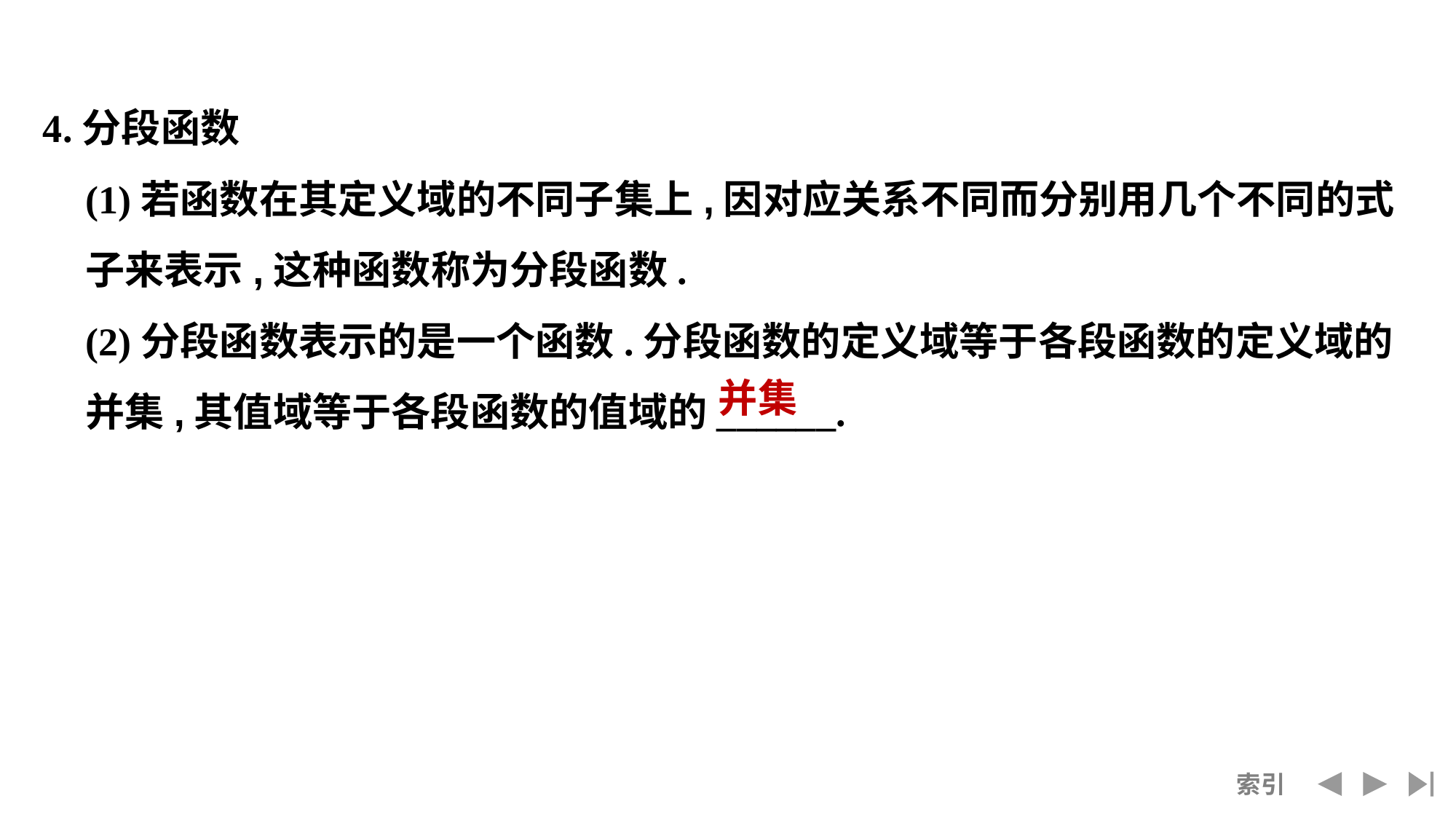

4.分段函数
	(1)若函数在其定义域的不同子集上,因对应关系不同而分别用几个不同的式子来表示,这种函数称为分段函数.
	(2)分段函数表示的是一个函数.分段函数的定义域等于各段函数的定义域的并集,其值域等于各段函数的值域的______.
并集